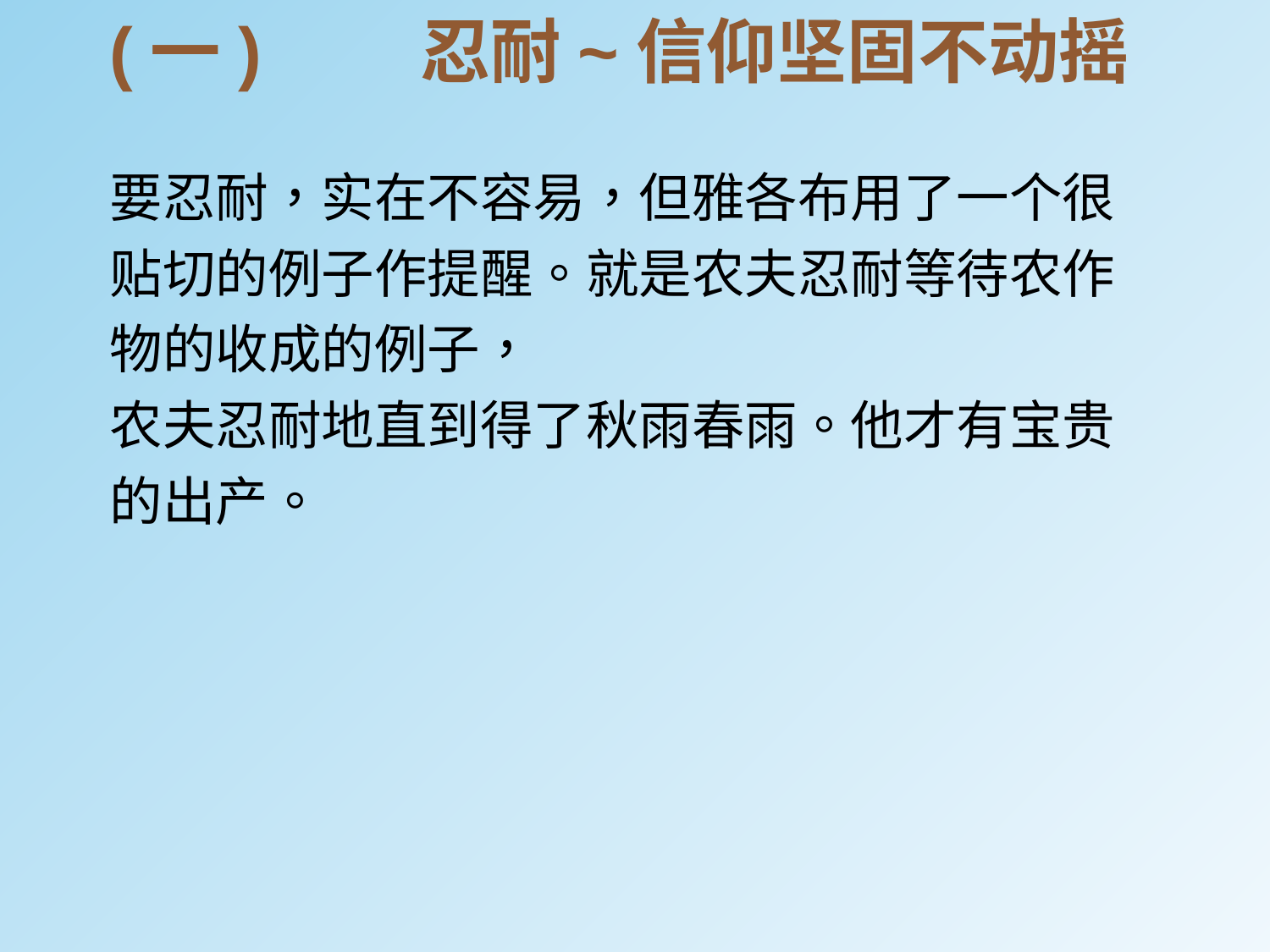

(一)	  忍耐~信仰坚固不动摇
要忍耐，实在不容易，但雅各布用了一个很贴切的例子作提醒。就是农夫忍耐等待农作物的收成的例子，
农夫忍耐地直到得了秋雨春雨。他才有宝贵的出产。